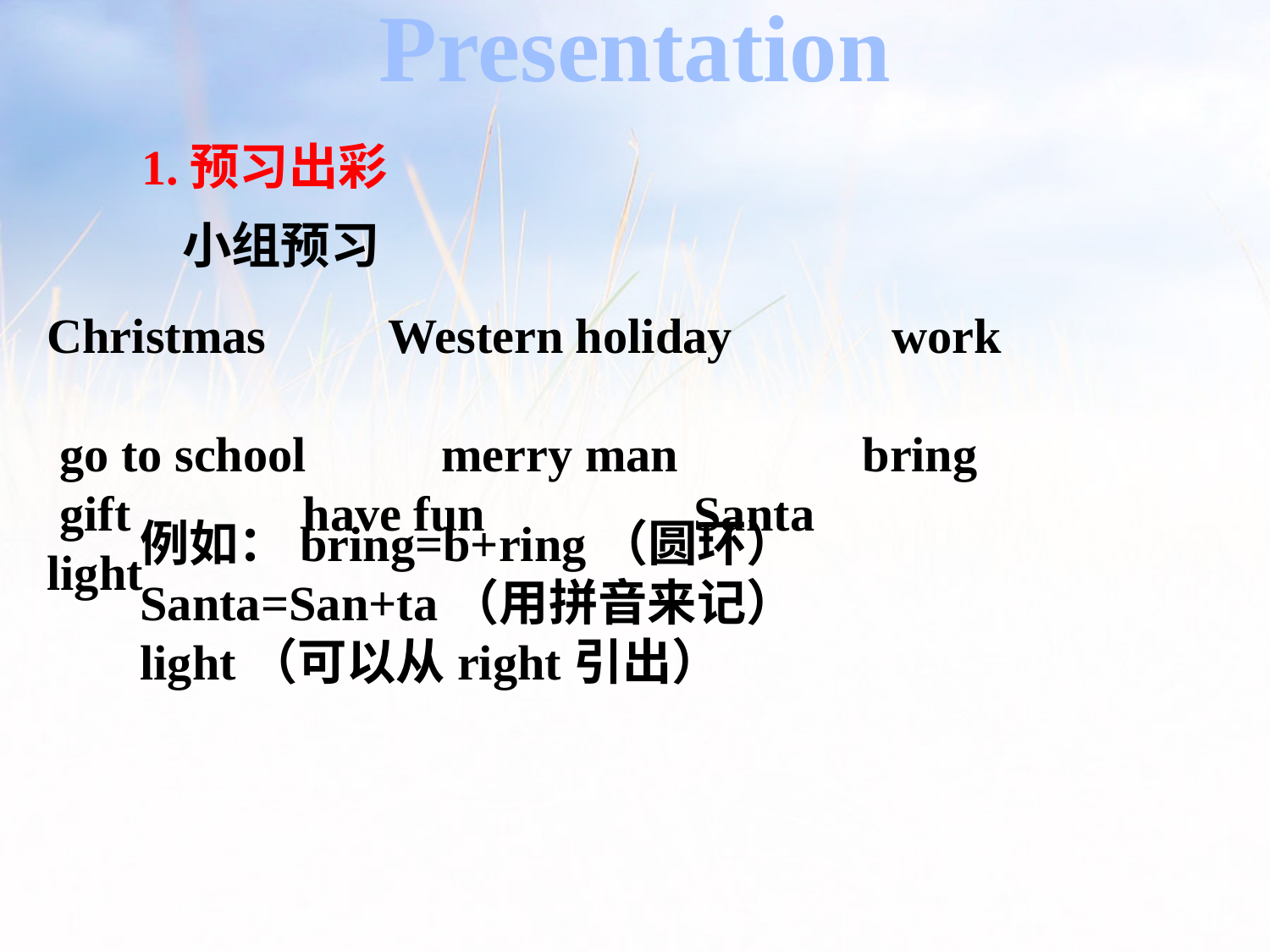

Presentation
1.预习出彩
小组预习
Christmas          Western holiday             work
 go to school           merry man               bring
 gift              have fun                 Santa            light
例如：bring=b+ring（圆环）
Santa=San+ta（用拼音来记）
light（可以从right引出）